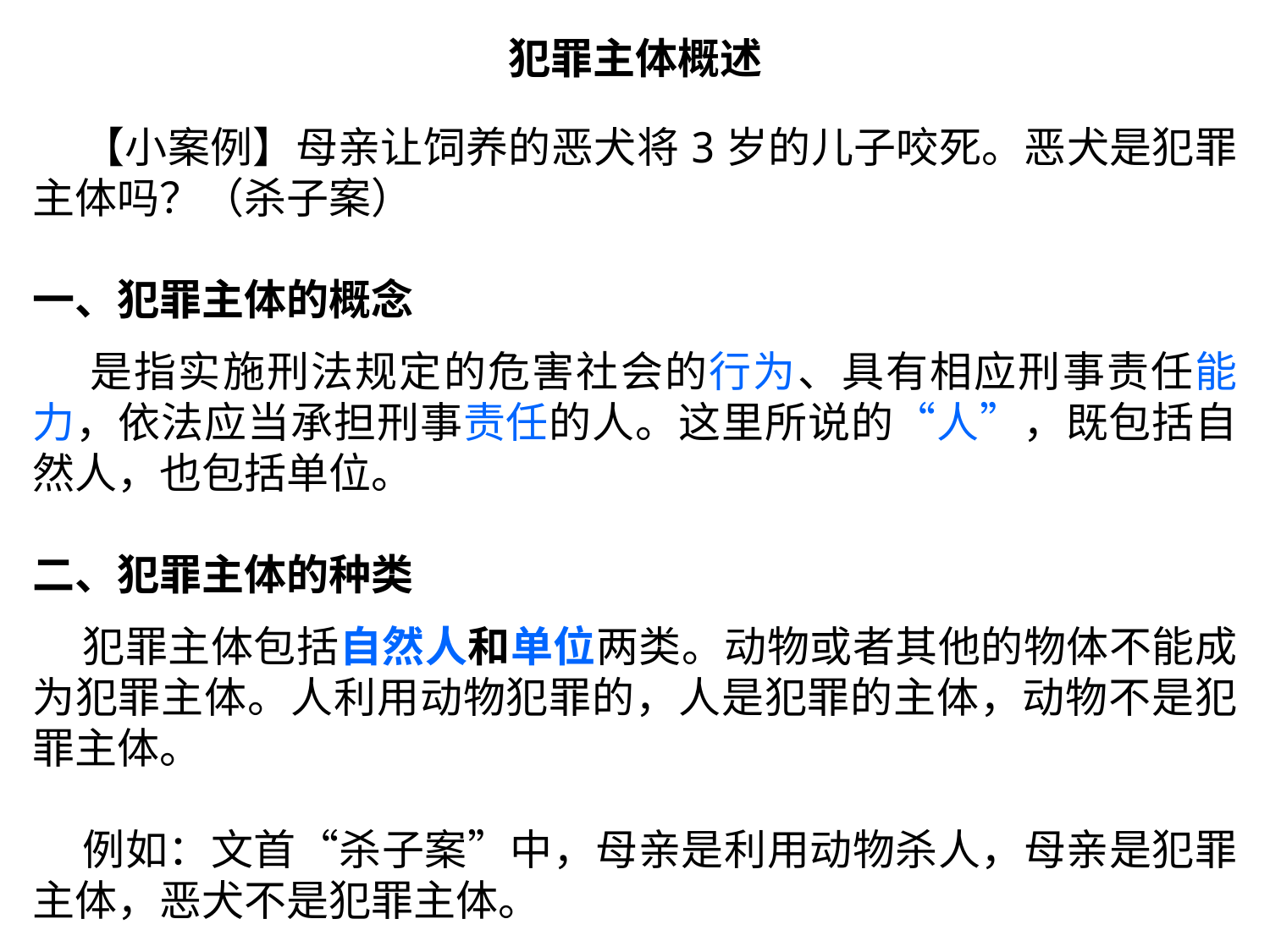

犯罪主体概述

    【小案例】母亲让饲养的恶犬将3岁的儿子咬死。恶犬是犯罪主体吗？（杀子案）

一、犯罪主体的概念

    是指实施刑法规定的危害社会的行为、具有相应刑事责任能力，依法应当承担刑事责任的人。这里所说的“人”，既包括自然人，也包括单位。

二、犯罪主体的种类

    犯罪主体包括自然人和单位两类。动物或者其他的物体不能成为犯罪主体。人利用动物犯罪的，人是犯罪的主体，动物不是犯罪主体。

    例如：文首“杀子案”中，母亲是利用动物杀人，母亲是犯罪主体，恶犬不是犯罪主体。